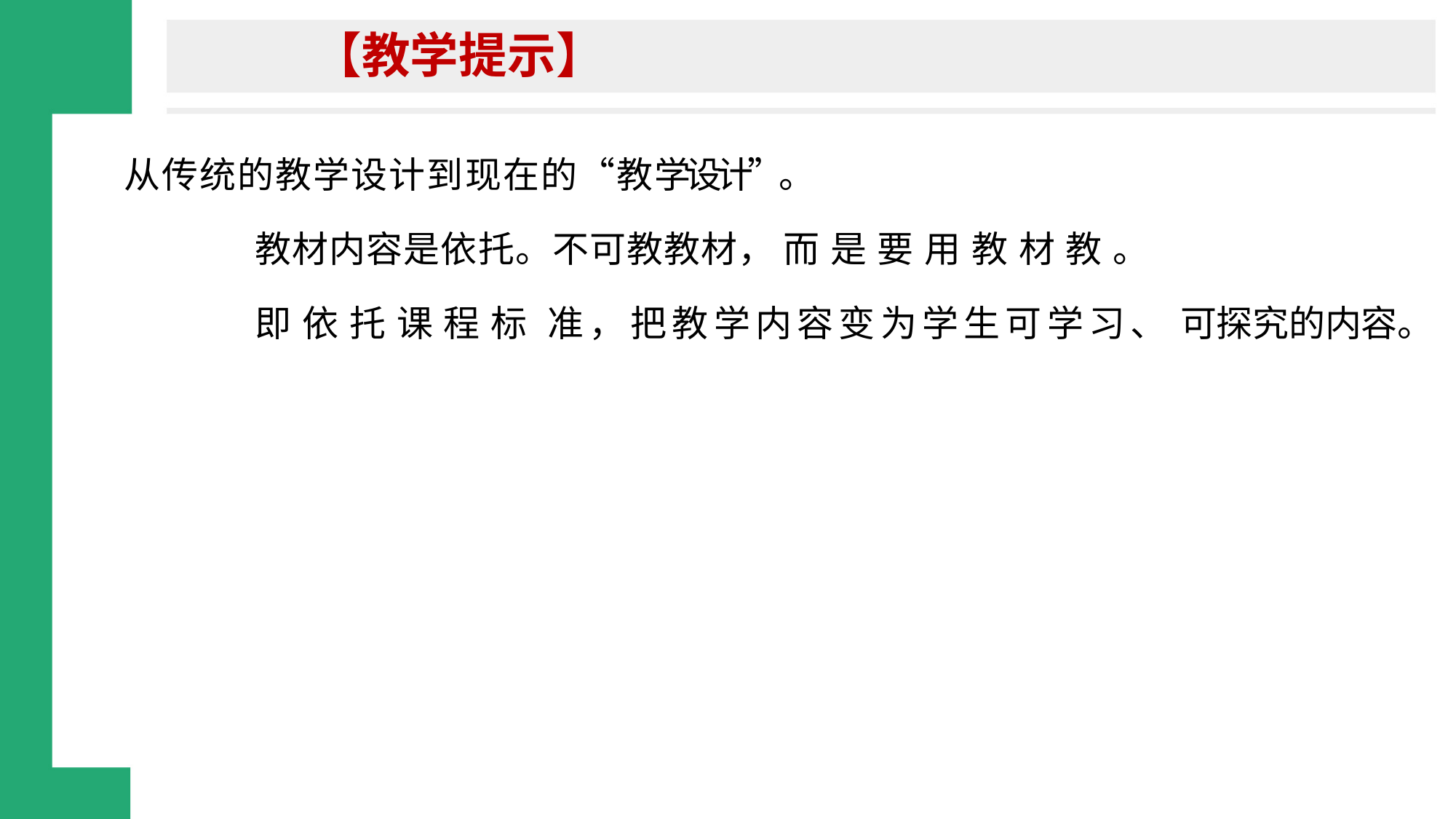

【教学提示】

从传统的教学设计到现在的“教学设计”。
教材内容是依托。不可教教材， 而是要用教材教。
即依托课程标 准，把教学内容变为学生可学习、 可探究的内容。